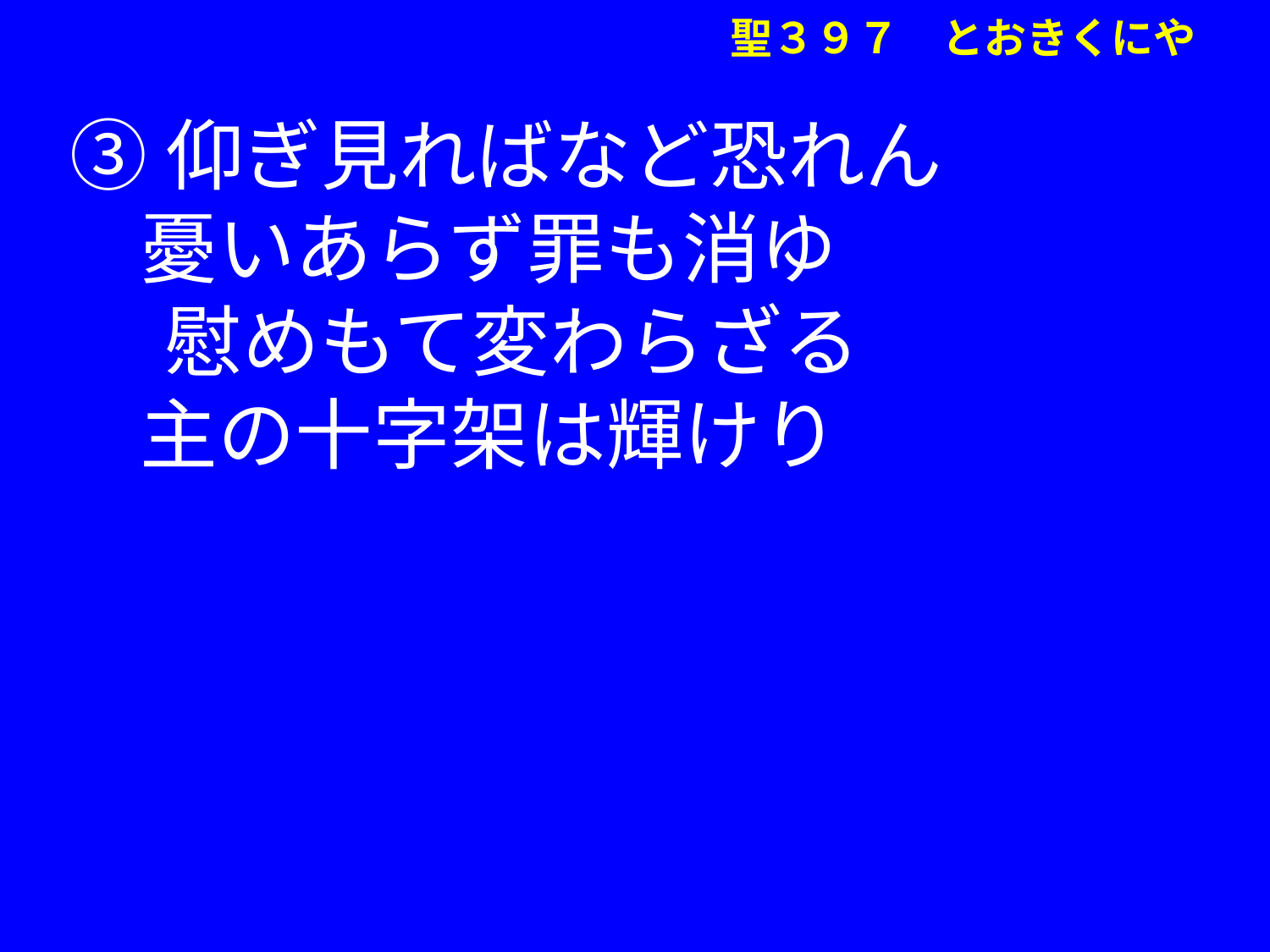

聖３９７　とおきくにや
③仰ぎ見ればなど恐れん
   憂いあらず罪も消ゆ
　 慰めもて変わらざる
   主の十字架は輝けり